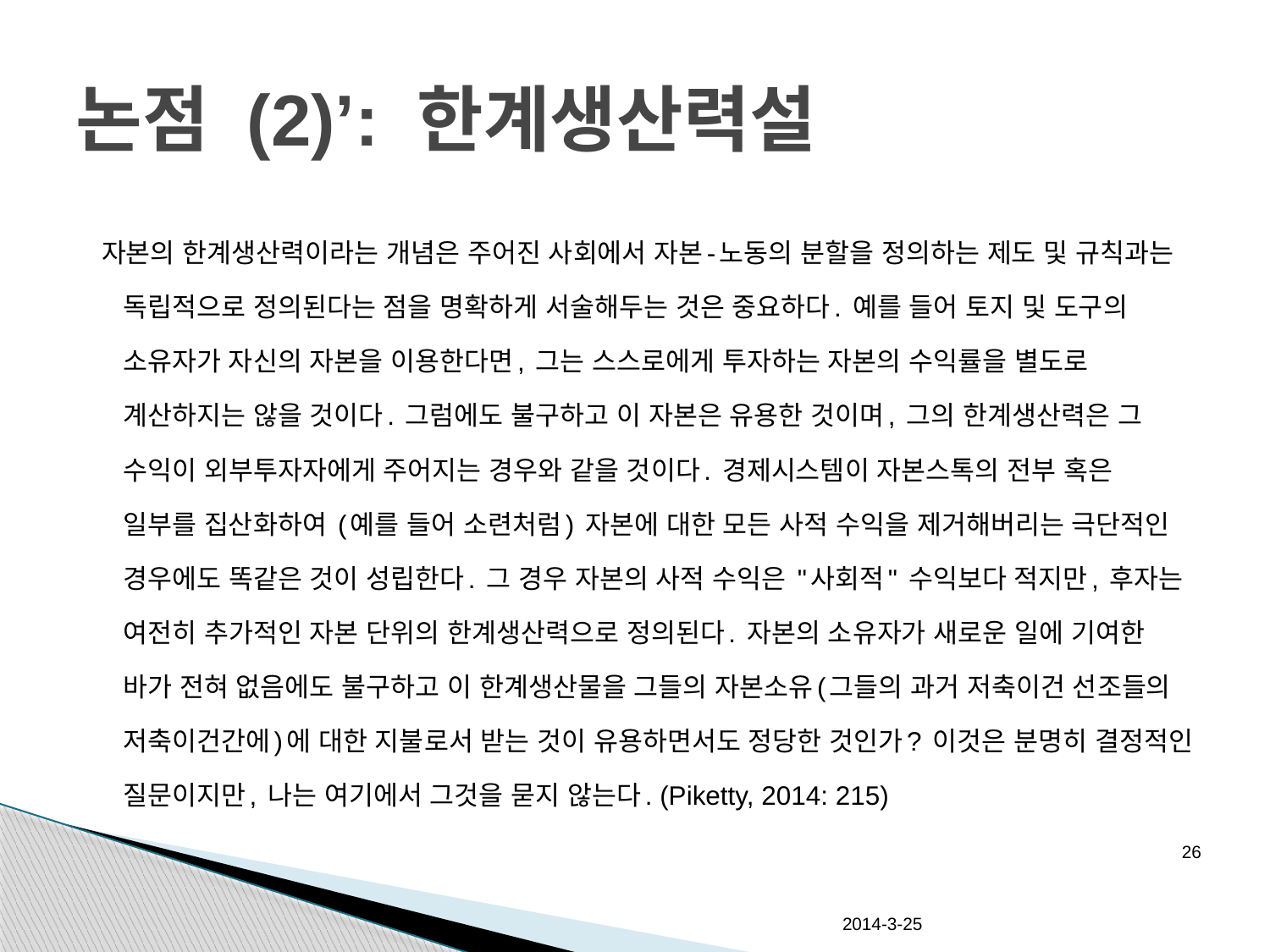

# 논점 (2)’: 한계생산력설
 자본의 한계생산력이라는 개념은 주어진 사회에서 자본-노동의 분할을 정의하는 제도 및 규칙과는 독립적으로 정의된다는 점을 명확하게 서술해두는 것은 중요하다. 예를 들어 토지 및 도구의 소유자가 자신의 자본을 이용한다면, 그는 스스로에게 투자하는 자본의 수익률을 별도로 계산하지는 않을 것이다. 그럼에도 불구하고 이 자본은 유용한 것이며, 그의 한계생산력은 그 수익이 외부투자자에게 주어지는 경우와 같을 것이다. 경제시스템이 자본스톡의 전부 혹은 일부를 집산화하여 (예를 들어 소련처럼) 자본에 대한 모든 사적 수익을 제거해버리는 극단적인 경우에도 똑같은 것이 성립한다. 그 경우 자본의 사적 수익은 "사회적" 수익보다 적지만, 후자는 여전히 추가적인 자본 단위의 한계생산력으로 정의된다. 자본의 소유자가 새로운 일에 기여한 바가 전혀 없음에도 불구하고 이 한계생산물을 그들의 자본소유(그들의 과거 저축이건 선조들의 저축이건간에)에 대한 지불로서 받는 것이 유용하면서도 정당한 것인가? 이것은 분명히 결정적인 질문이지만, 나는 여기에서 그것을 묻지 않는다. (Piketty, 2014: 215)

26
2014-3-25